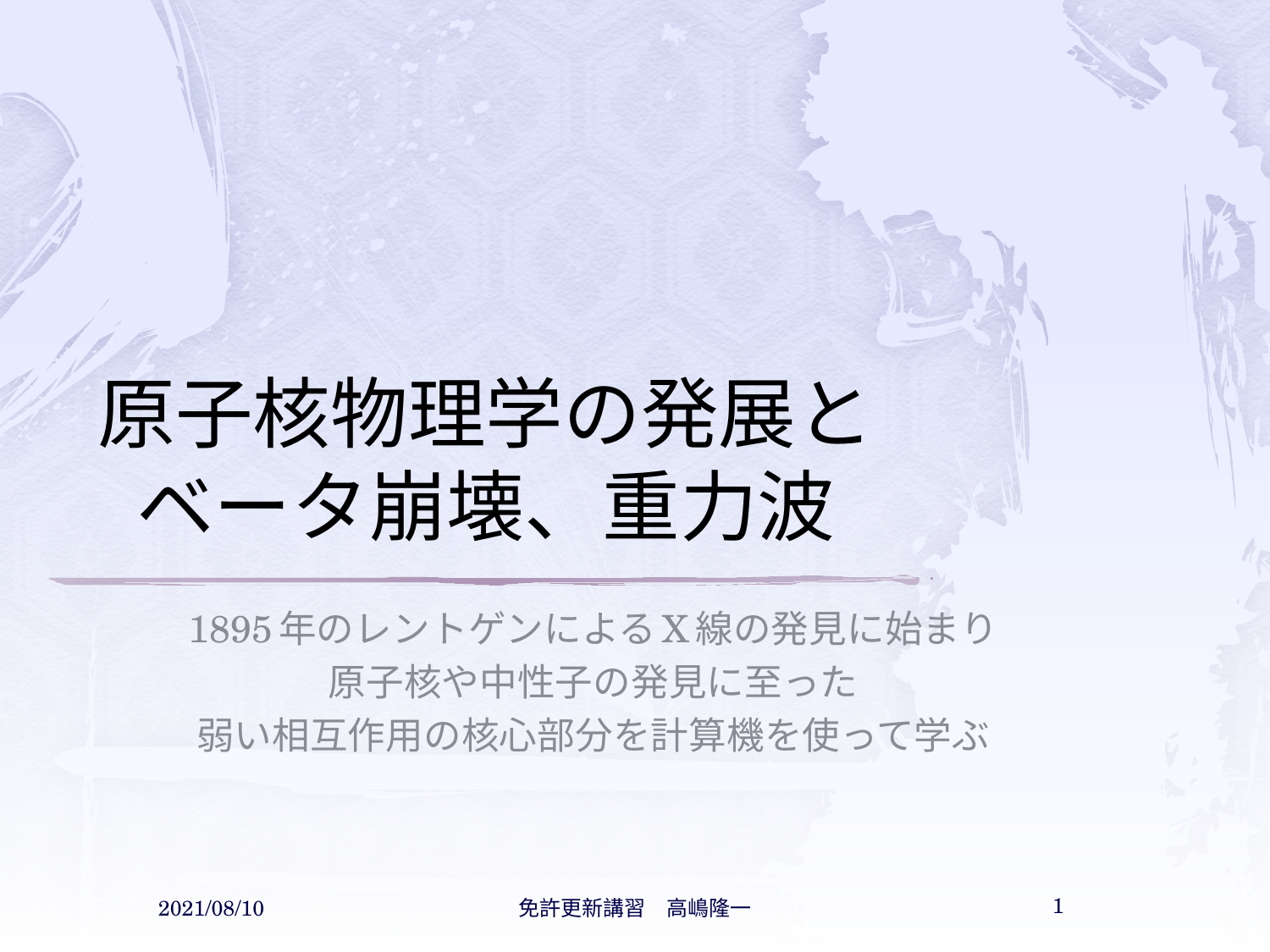

# 原子核物理学の発展とベータ崩壊、重力波
1895年のレントゲンによるX線の発見に始まり
原子核や中性子の発見に至った
弱い相互作用の核心部分を計算機を使って学ぶ
2021/08/10
免許更新講習　高嶋隆一
1